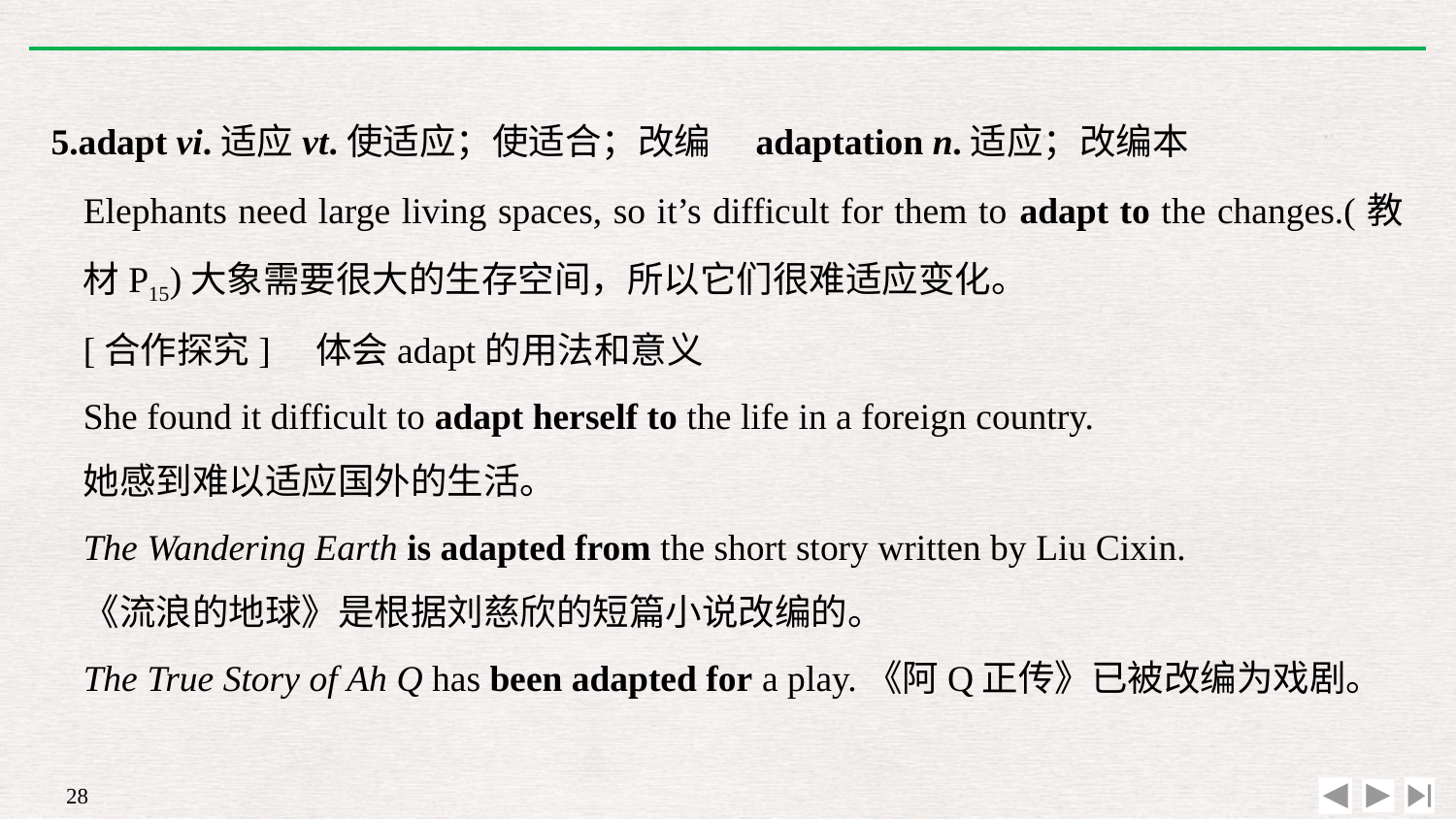

5.adapt vi.适应vt.使适应；使适合；改编　adaptation n.适应；改编本
Elephants need large living spaces, so it’s difficult for them to adapt to the changes.(教材P15)大象需要很大的生存空间，所以它们很难适应变化。
[合作探究]　体会adapt的用法和意义
She found it difficult to adapt herself to the life in a foreign country.
她感到难以适应国外的生活。
The Wandering Earth is adapted from the short story written by Liu Cixin.
《流浪的地球》是根据刘慈欣的短篇小说改编的。
The True Story of Ah Q has been adapted for a play.《阿Q正传》已被改编为戏剧。